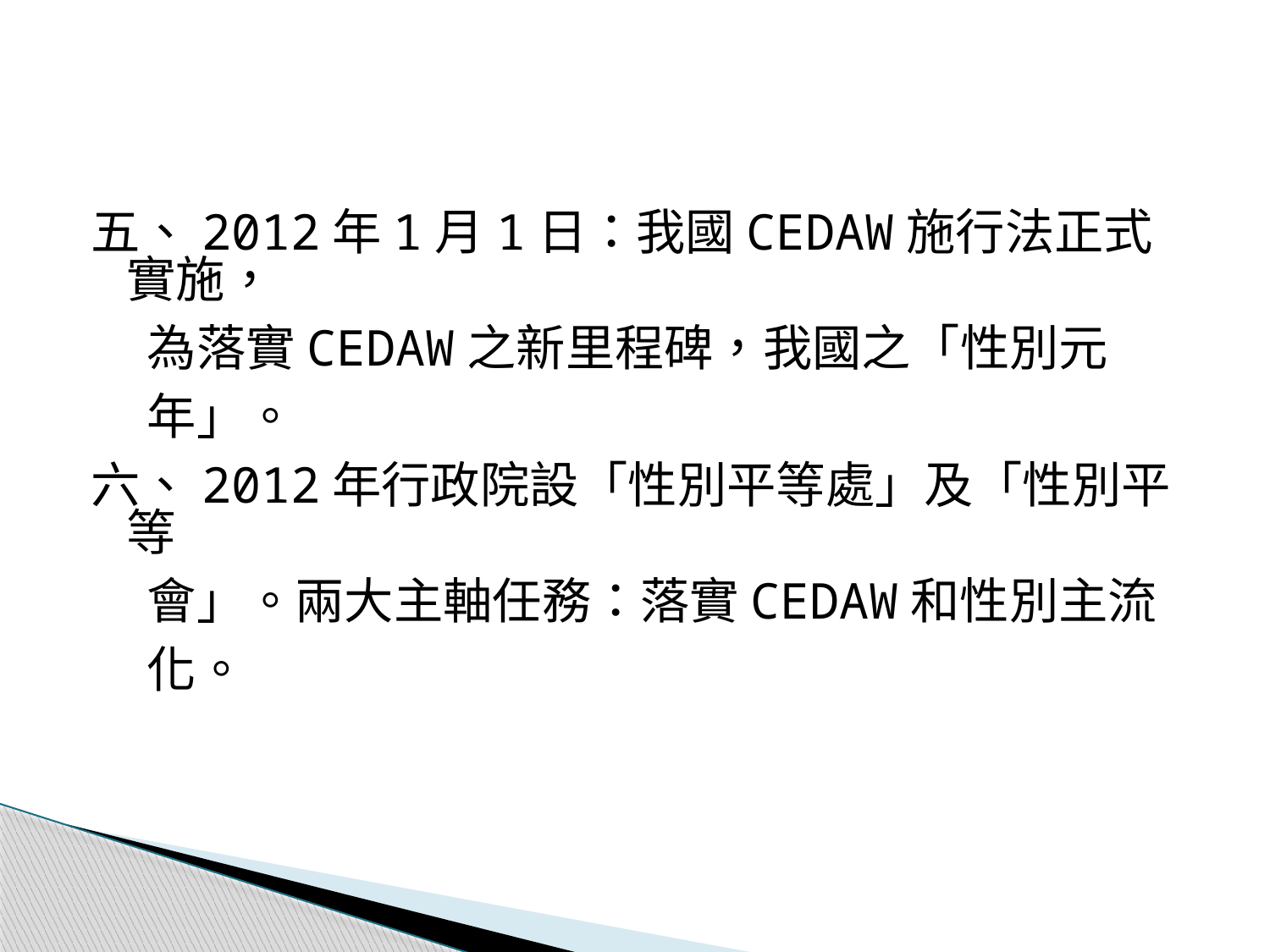

#
五、2012年1月1日：我國CEDAW施行法正式實施，
    為落實CEDAW之新里程碑，我國之「性別元
    年」。
六、2012年行政院設「性別平等處」及「性別平等
    會」。兩大主軸任務：落實CEDAW和性別主流
    化。